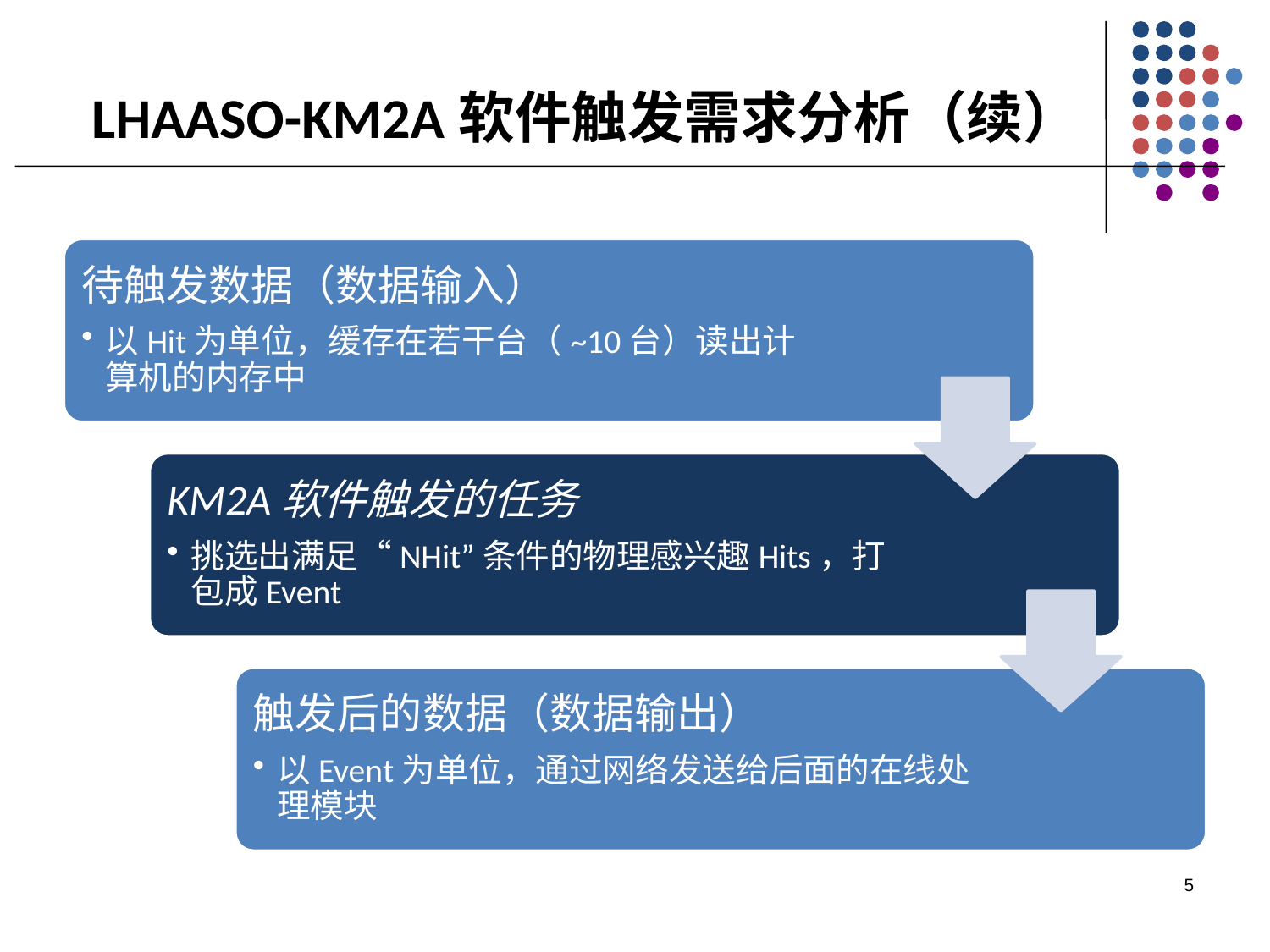

# LHAASO-KM2A软件触发需求分析（续）
待触发数据（数据输入）
以Hit为单位，缓存在若干台（~10台）读出计算机的内存中

KM2A软件触发的任务
挑选出满足“NHit”条件的物理感兴趣Hits，打包成Event

触发后的数据（数据输出）
以Event为单位，通过网络发送给后面的在线处理模块
5